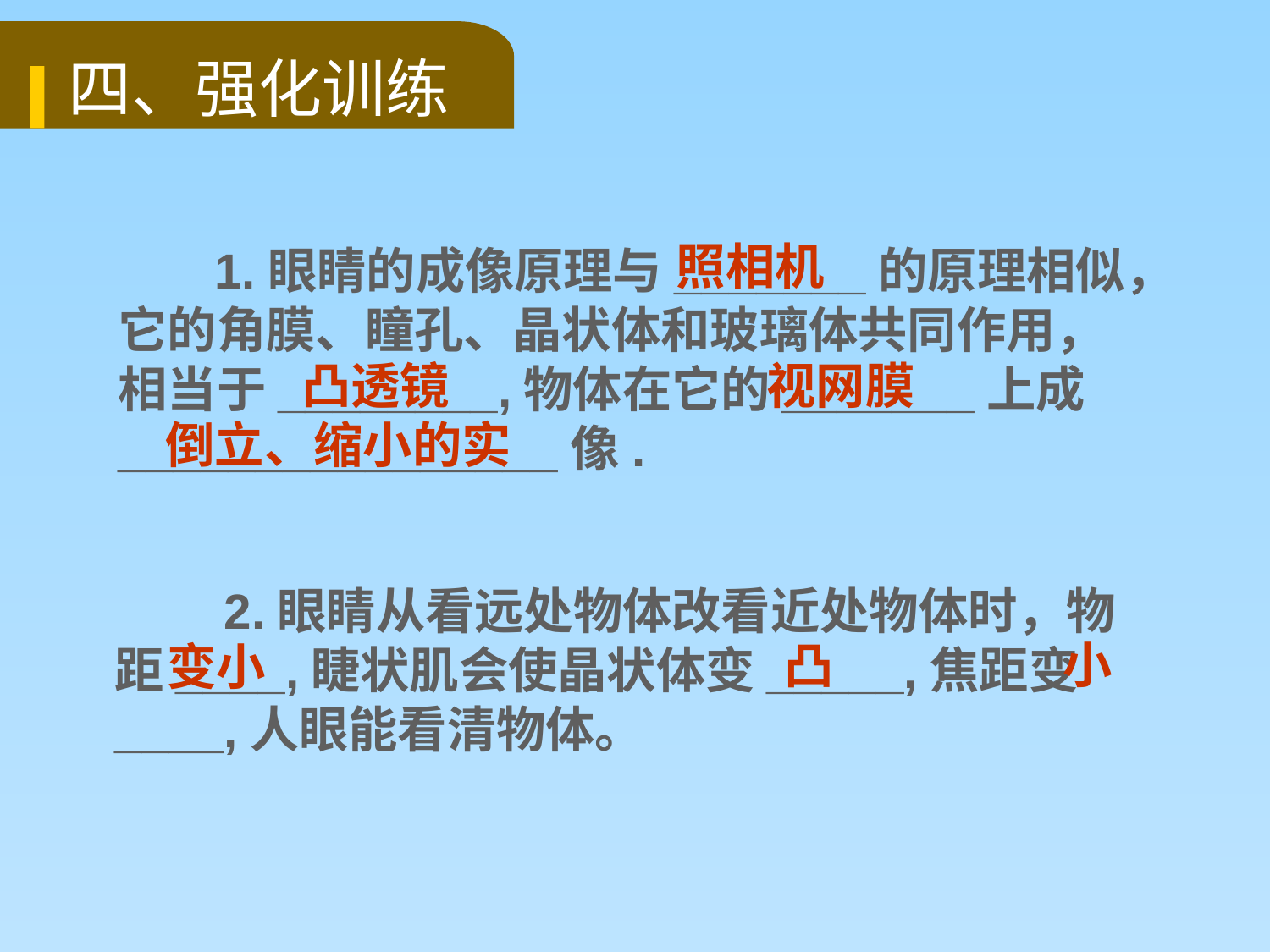

四、强化训练

照相机
       1.眼睛的成像原理与_______的原理相似，它的角膜、瞳孔、晶状体和玻璃体共同作用，相当于________,物体在它的_______上成________________像.
凸透镜
视网膜
倒立、缩小的实
        2.眼睛从看远处物体改看近处物体时，物距____,睫状肌会使晶状体变_____,焦距变____,人眼能看清物体。
小
凸
变小